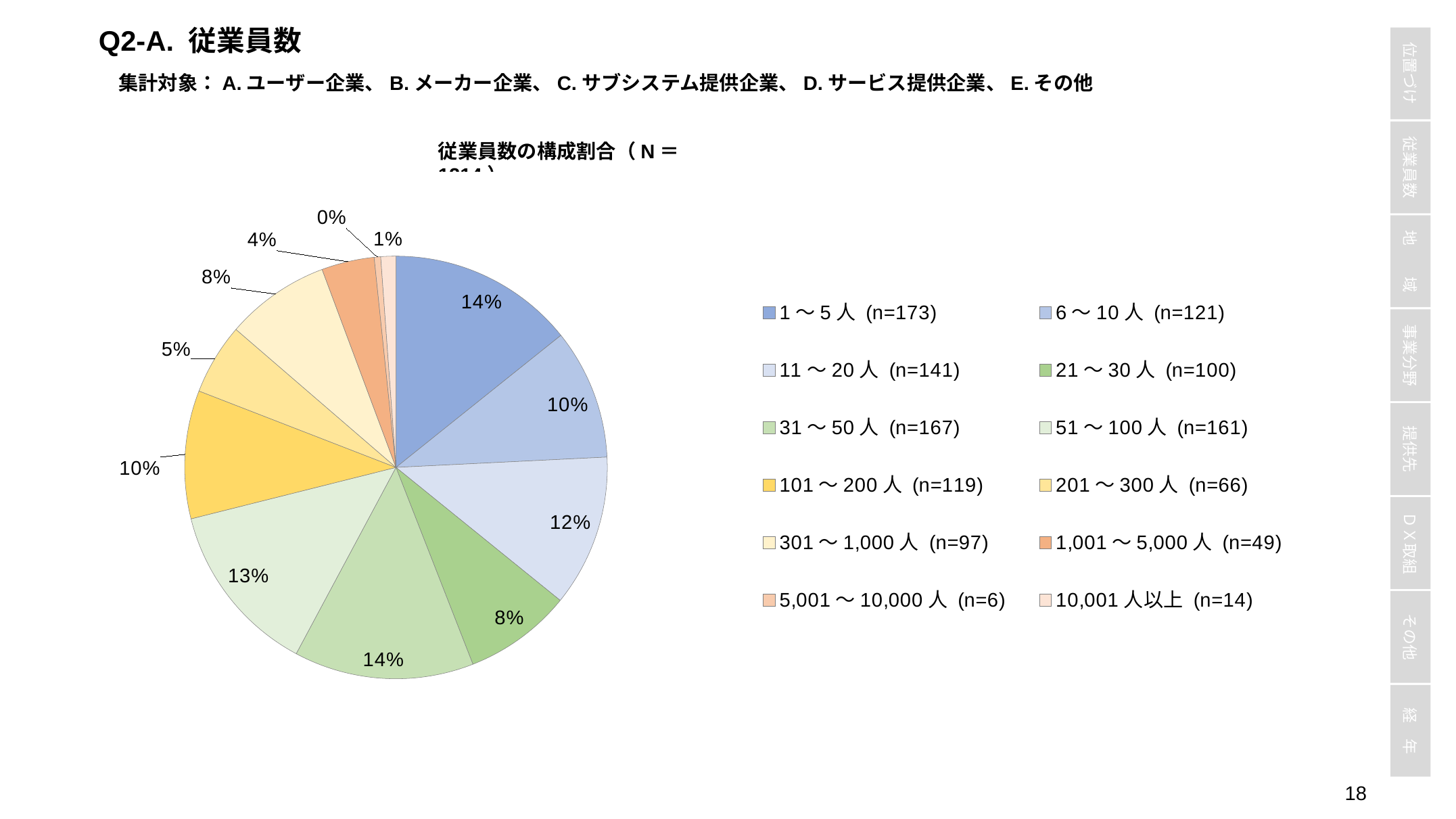

Q2-A. 従業員数
集計対象：A.ユーザー企業、B.メーカー企業、C.サブシステム提供企業、D.サービス提供企業、E.その他
従業員数の構成割合（N＝1214）

### Chart

| Category |  |
|---|---|
| 1～5人 (n=173) | 173.0 |
| 6～10人 (n=121) | 121.0 |
| 11～20人 (n=141) | 141.0 |
| 21～30人 (n=100) | 100.0 |
| 31～50人 (n=167) | 167.0 |
| 51～100人 (n=161) | 161.0 |
| 101～200人 (n=119) | 119.0 |
| 201～300人 (n=66) | 66.0 |
| 301～1,000人 (n=97) | 97.0 |
| 1,001～5,000人 (n=49) | 49.0 |
| 5,001～10,000人 (n=6) | 6.0 |
| 10,001人以上 (n=14) | 14.0 |
18